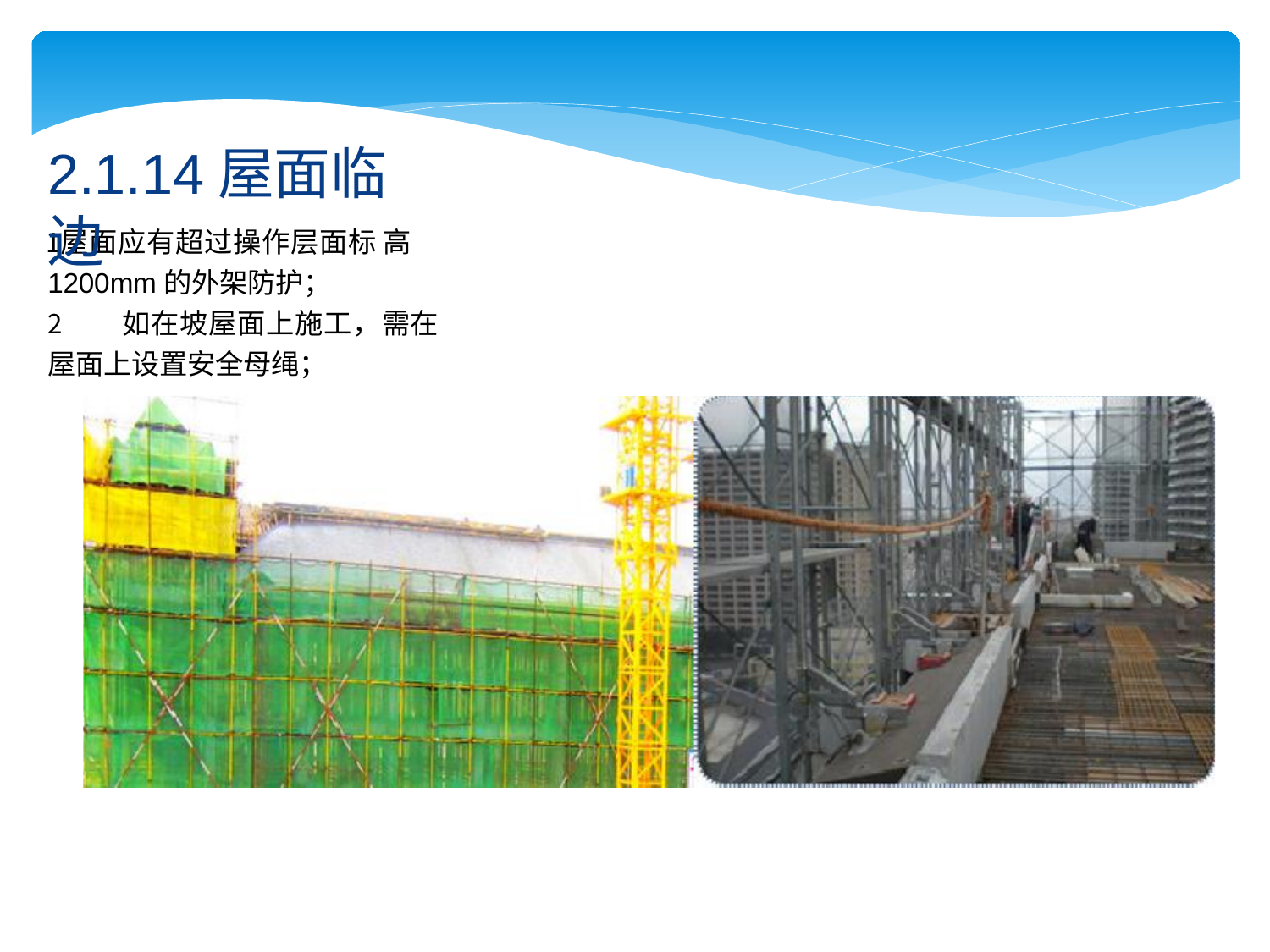

# 2.1.14屋面临边
屋面应有超过操作层面标 高1200mm的外架防护；
如在坡屋面上施工，需在
屋面上设置安全母绳；